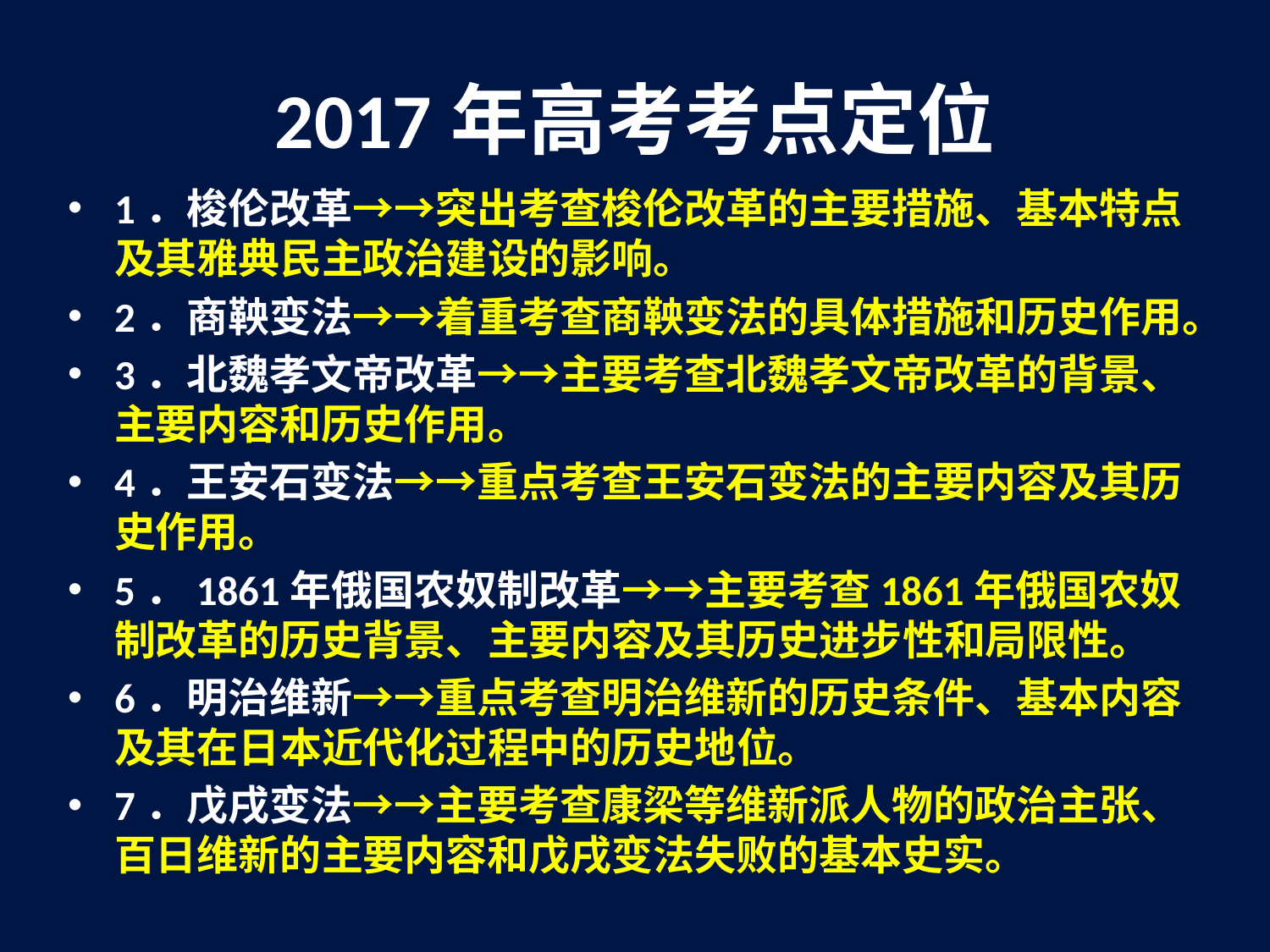

# 2017年高考考点定位
1．梭伦改革→→突出考查梭伦改革的主要措施、基本特点及其雅典民主政治建设的影响。
2．商鞅变法→→着重考查商鞅变法的具体措施和历史作用。
3．北魏孝文帝改革→→主要考查北魏孝文帝改革的背景、主要内容和历史作用。
4．王安石变法→→重点考查王安石变法的主要内容及其历史作用。
5．1861年俄国农奴制改革→→主要考查1861年俄国农奴制改革的历史背景、主要内容及其历史进步性和局限性。
6．明治维新→→重点考查明治维新的历史条件、基本内容及其在日本近代化过程中的历史地位。
7．戊戌变法→→主要考查康梁等维新派人物的政治主张、百日维新的主要内容和戊戌变法失败的基本史实。